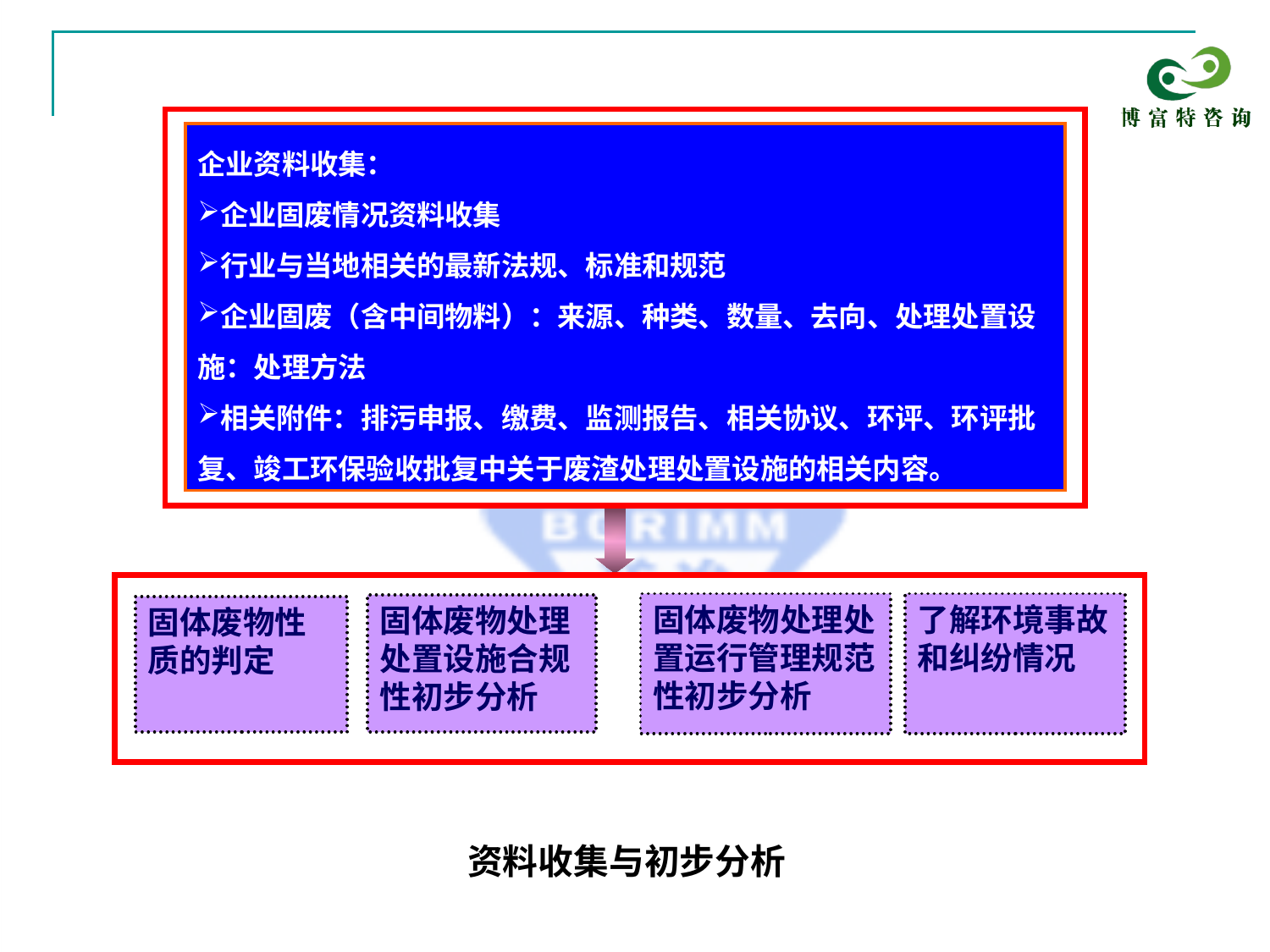

企业资料收集：
企业固废情况资料收集
行业与当地相关的最新法规、标准和规范
企业固废（含中间物料）：来源、种类、数量、去向、处理处置设施：处理方法
相关附件：排污申报、缴费、监测报告、相关协议、环评、环评批复、竣工环保验收批复中关于废渣处理处置设施的相关内容。

固体废物处理处置运行管理规范性初步分析
了解环境事故和纠纷情况
固体废物处理处置设施合规性初步分析
固体废物性质的判定
资料收集与初步分析